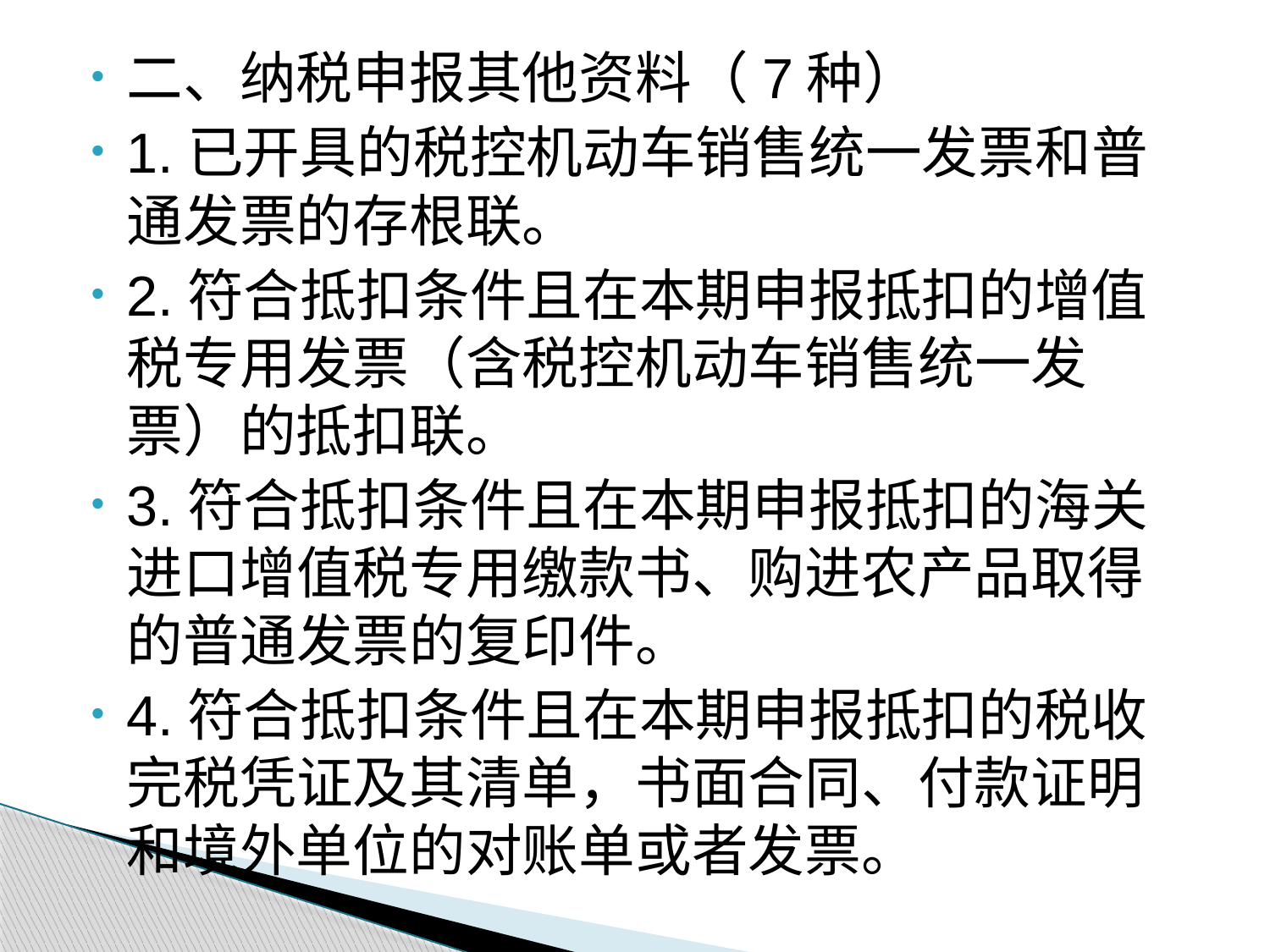

二、纳税申报其他资料（7种）
1.已开具的税控机动车销售统一发票和普通发票的存根联。
2.符合抵扣条件且在本期申报抵扣的增值税专用发票（含税控机动车销售统一发票）的抵扣联。
3.符合抵扣条件且在本期申报抵扣的海关进口增值税专用缴款书、购进农产品取得的普通发票的复印件。
4.符合抵扣条件且在本期申报抵扣的税收完税凭证及其清单，书面合同、付款证明和境外单位的对账单或者发票。

#